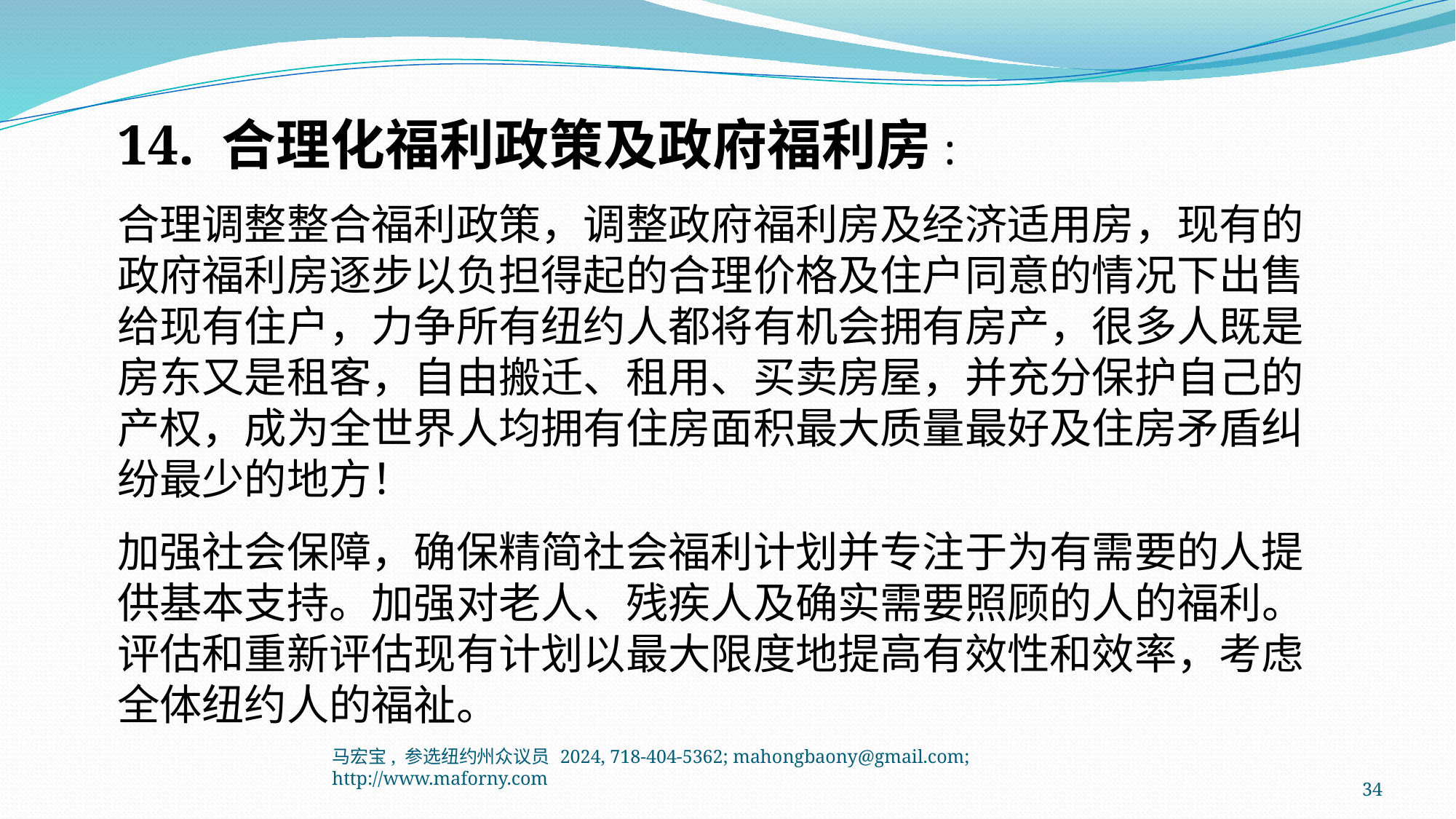

14. 合理化福利政策及政府福利房:

合理调整整合福利政策，调整政府福利房及经济适用房，现有的政府福利房逐步以负担得起的合理价格及住户同意的情况下出售给现有住户，力争所有纽约人都将有机会拥有房产，很多人既是房东又是租客，自由搬迁、租用、买卖房屋，并充分保护自己的产权，成为全世界人均拥有住房面积最大质量最好及住房矛盾纠纷最少的地方！

加强社会保障，确保精简社会福利计划并专注于为有需要的人提供基本支持。加强对老人、残疾人及确实需要照顾的人的福利。评估和重新评估现有计划以最大限度地提高有效性和效率，考虑全体纽约人的福祉。
马宏宝, 参选纽约州众议员 2024, 718-404-5362; mahongbaony@gmail.com; http://www.maforny.com
34